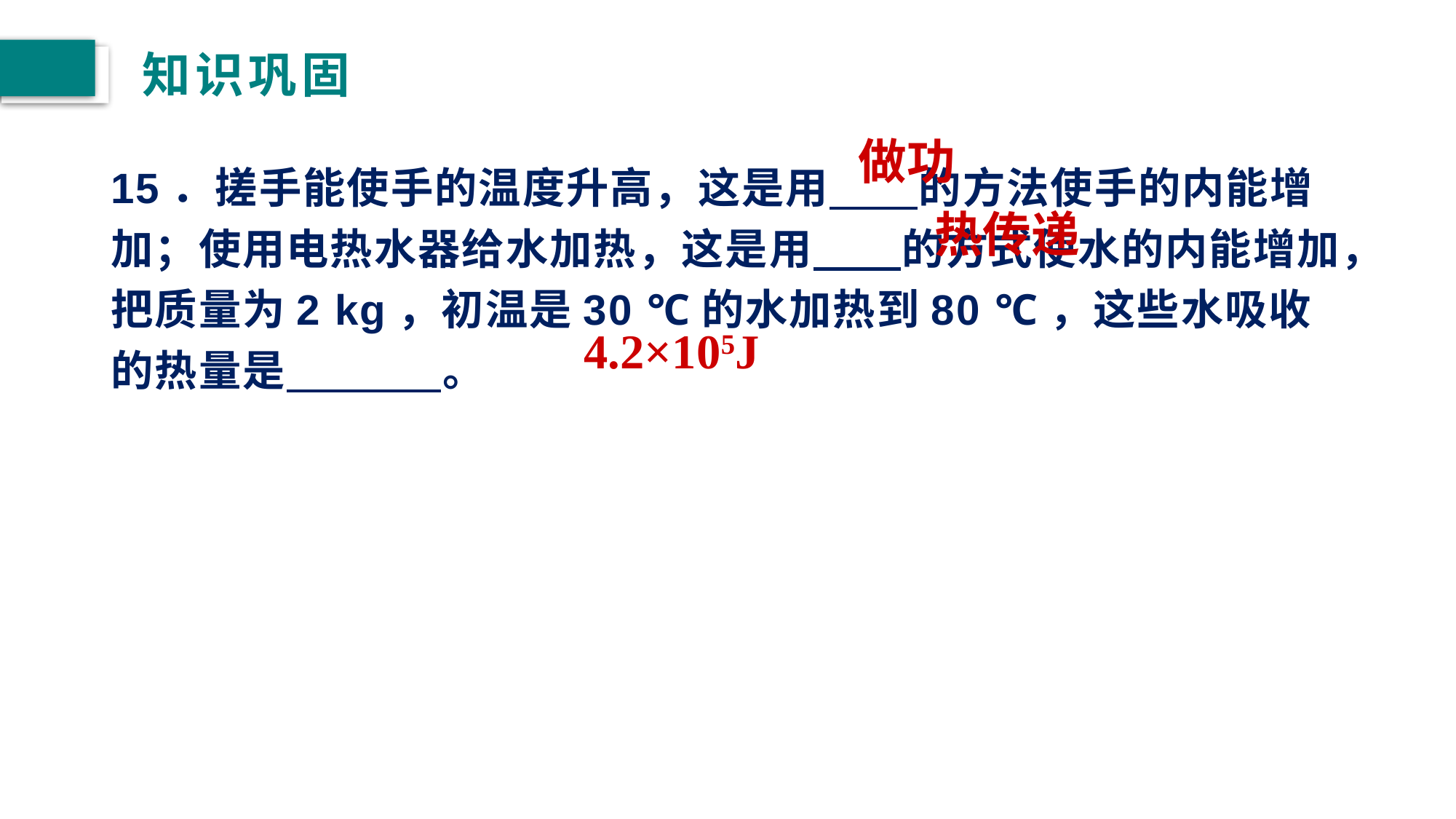

# 知识巩固
做功
15．搓手能使手的温度升高，这是用        的方法使手的内能增加；使用电热水器给水加热，这是用        的方式使水的内能增加，把质量为2 kg，初温是30 ℃的水加热到80 ℃，这些水吸收的热量是              。
热传递
4.2×105J